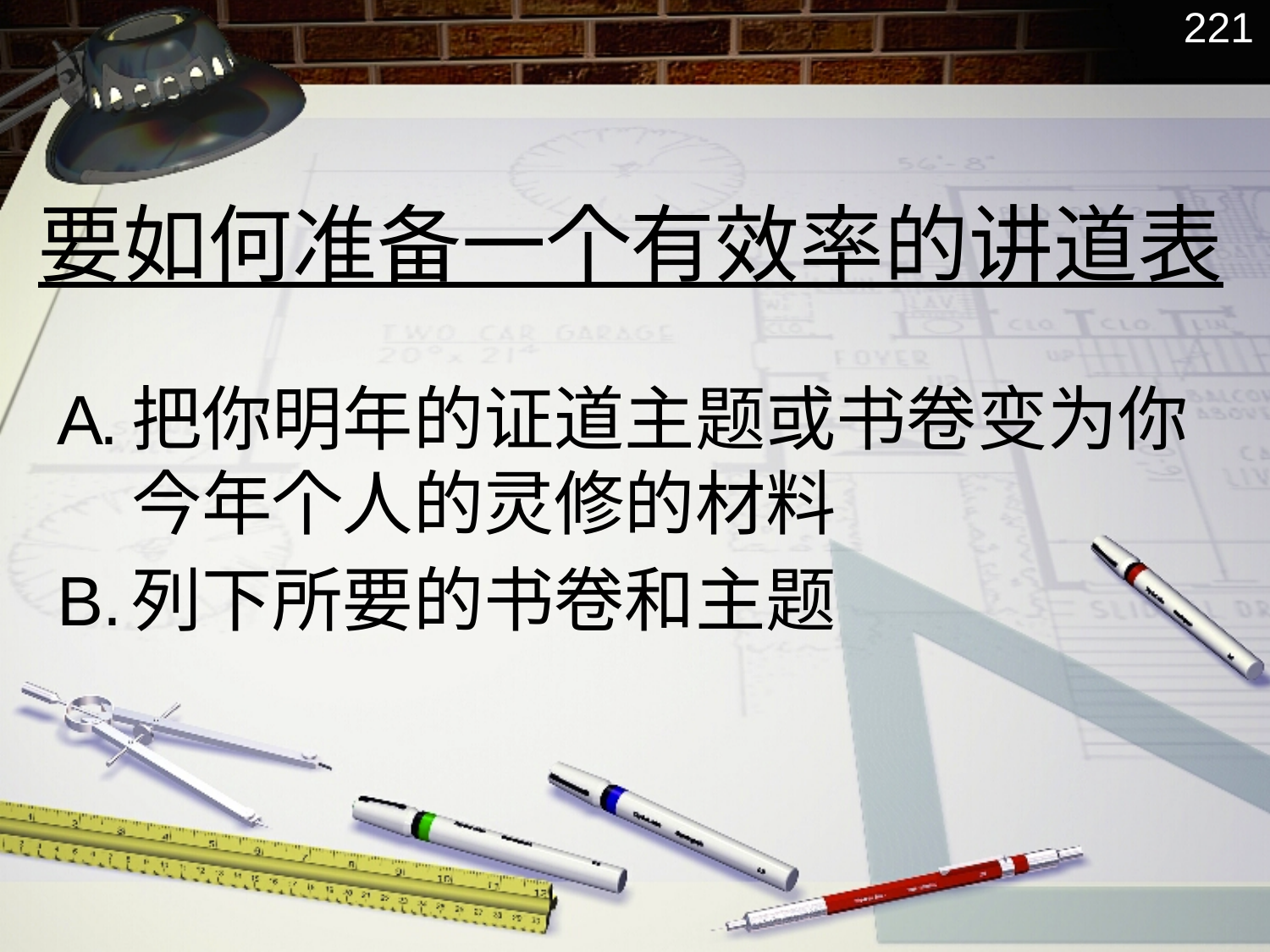

221
# 要如何准备一个有效率的讲道表
把你明年的证道主题或书卷变为你今年个人的灵修的材料
列下所要的书卷和主题